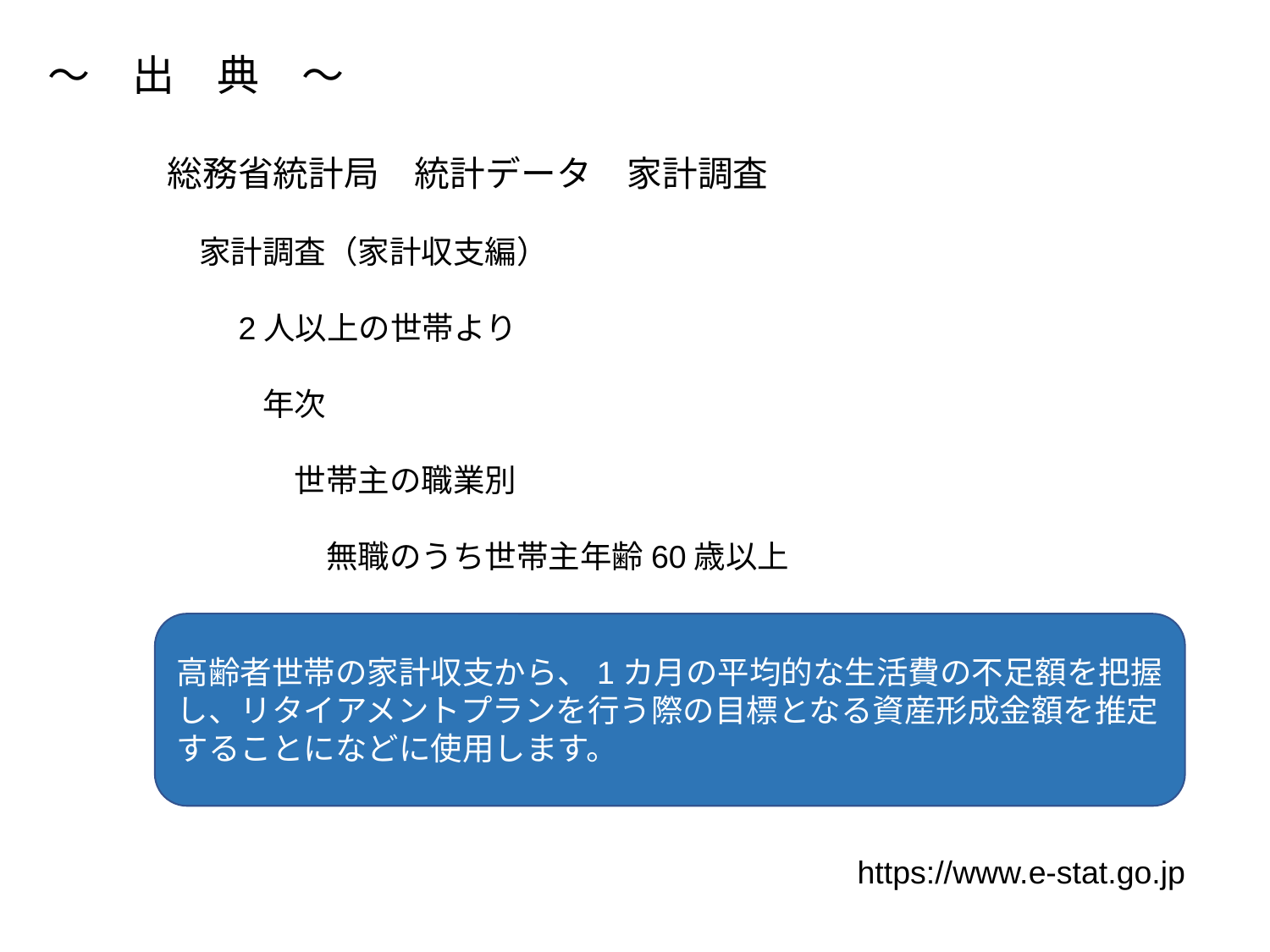

～　出　典　～
総務省統計局　統計データ　家計調査

　家計調査（家計収支編）

　　2人以上の世帯より

　　　年次

　　　　世帯主の職業別

　　　　　無職のうち世帯主年齢60歳以上
高齢者世帯の家計収支から、1カ月の平均的な生活費の不足額を把握し、リタイアメントプランを行う際の目標となる資産形成金額を推定することになどに使用します。
https://www.e-stat.go.jp